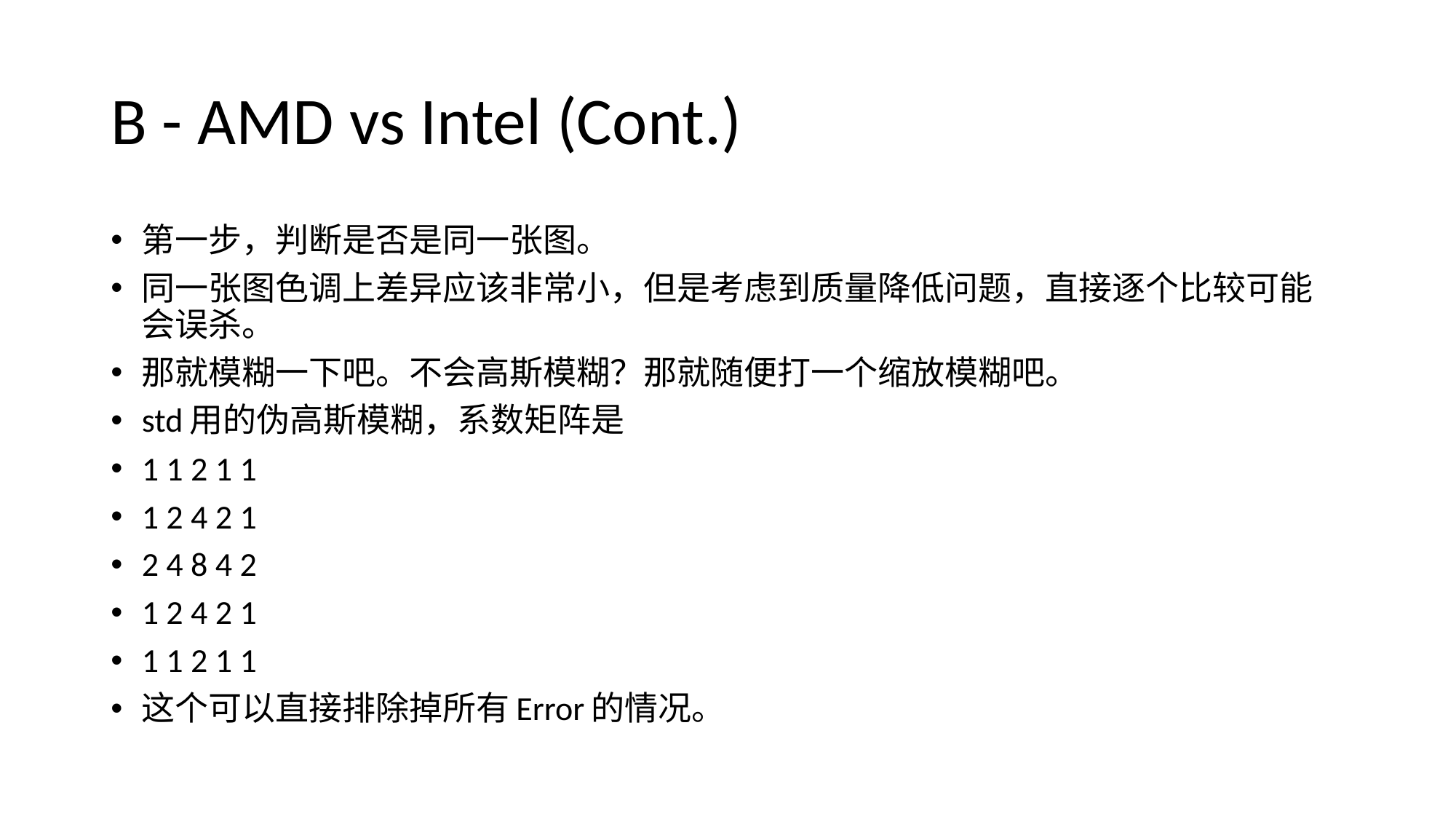

# B - AMD vs Intel (Cont.)
第一步，判断是否是同一张图。
同一张图色调上差异应该非常小，但是考虑到质量降低问题，直接逐个比较可能会误杀。
那就模糊一下吧。不会高斯模糊？那就随便打一个缩放模糊吧。
std用的伪高斯模糊，系数矩阵是
1 1 2 1 1
1 2 4 2 1
2 4 8 4 2
1 2 4 2 1
1 1 2 1 1
这个可以直接排除掉所有Error的情况。